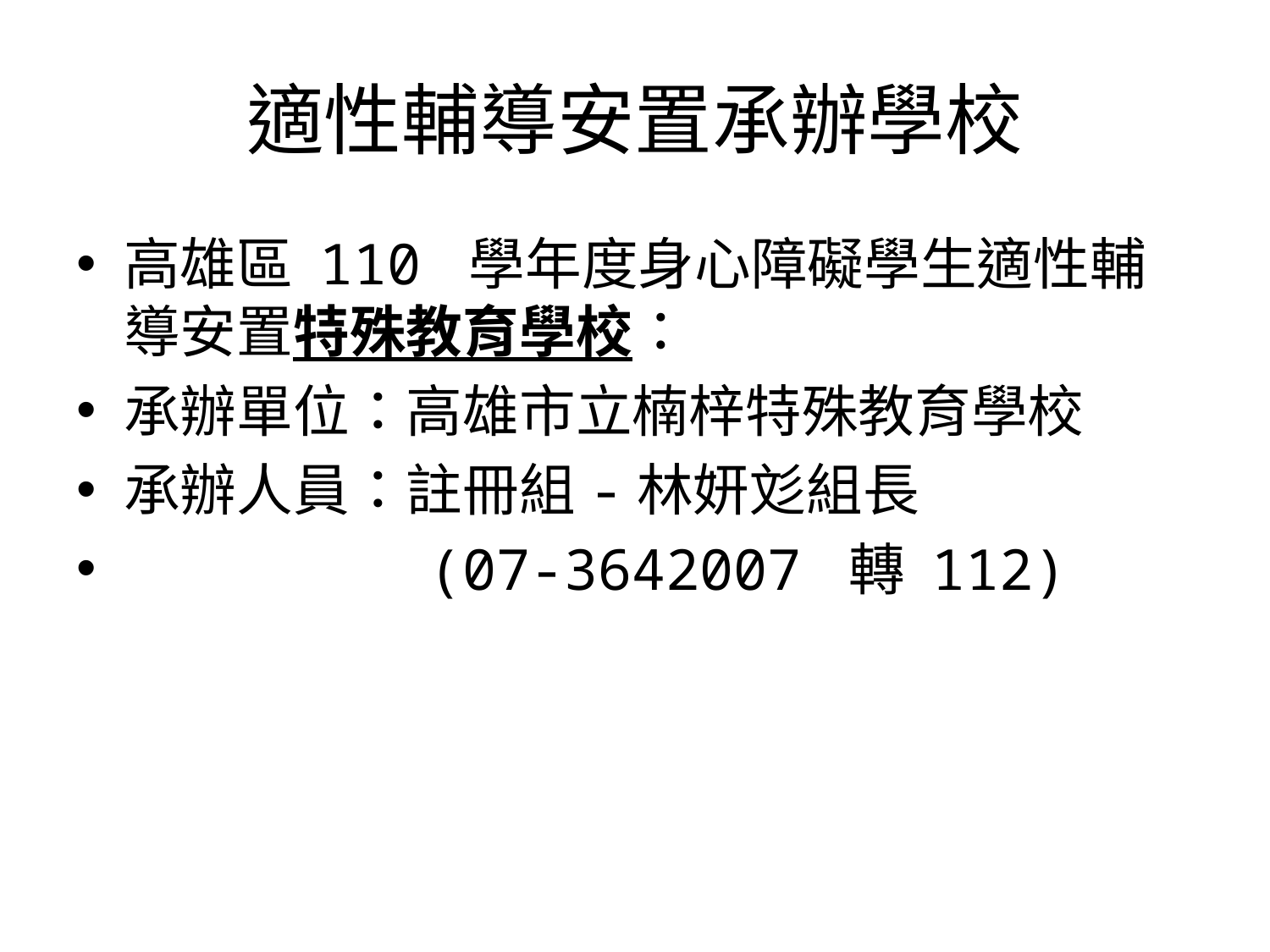

# 適性輔導安置承辦學校
高雄區 110 學年度身心障礙學生適性輔導安置特殊教育學校：
承辦單位：高雄市立楠梓特殊教育學校
承辦人員：註冊組-林妍彣組長
         (07-3642007 轉 112)